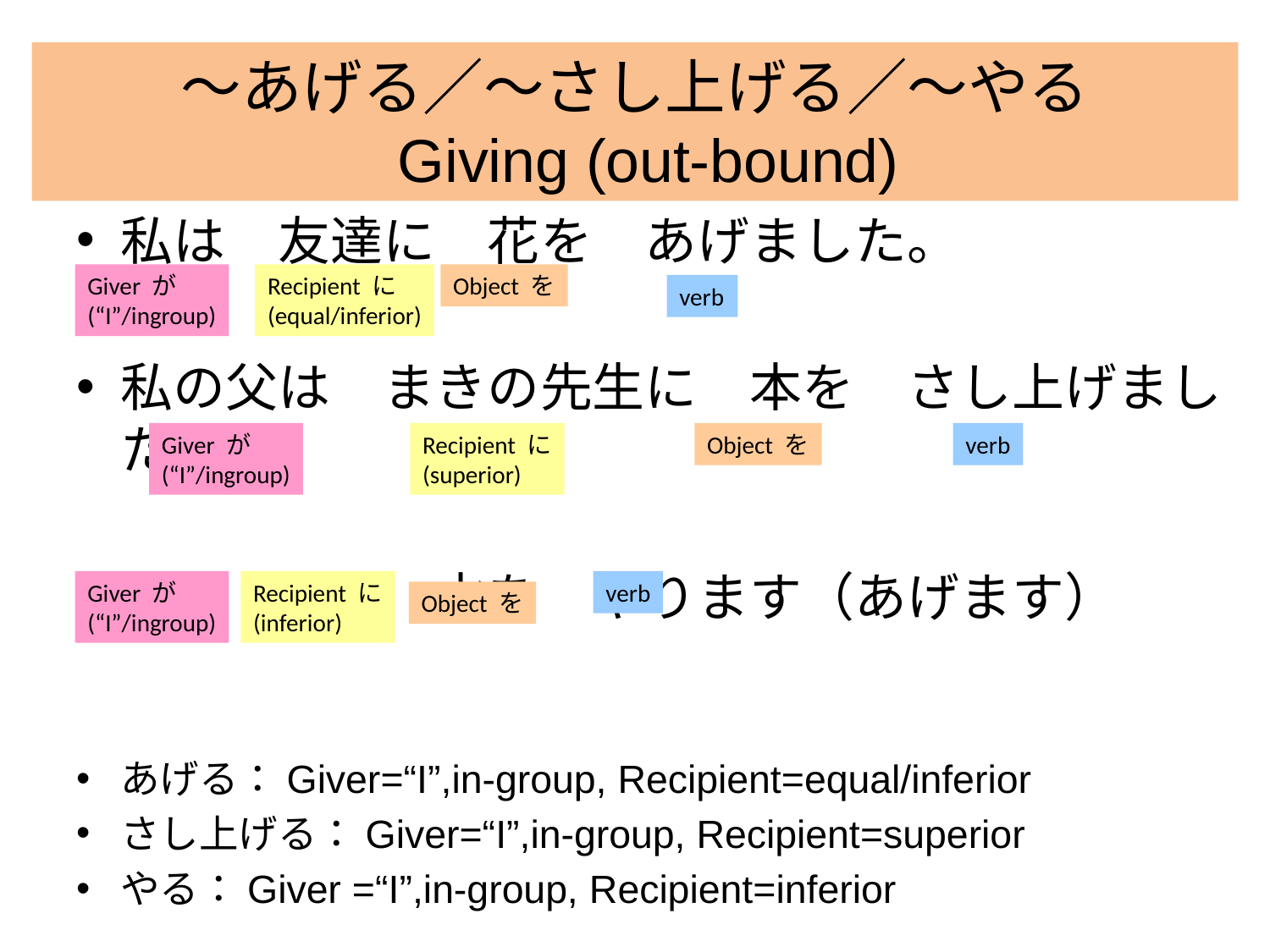

# ～あげる／～さし上げる／～やる Giving (out-bound)
私は　友達に　花を　あげました。

私の父は　まきの先生に　本を　さし上げました。

私は　花に　水を　やります（あげます）

あげる：Giver=“I”,in-group, Recipient=equal/inferior
さし上げる：Giver=“I”,in-group, Recipient=superior
やる：Giver =“I”,in-group, Recipient=inferior

Giver が
(“I”/ingroup)
Recipient に
(equal/inferior)
Object を
verb
Giver が
(“I”/ingroup)
Recipient に
(superior)
Object を
verb
Giver が
(“I”/ingroup)
Recipient に
(inferior)
verb
Object を